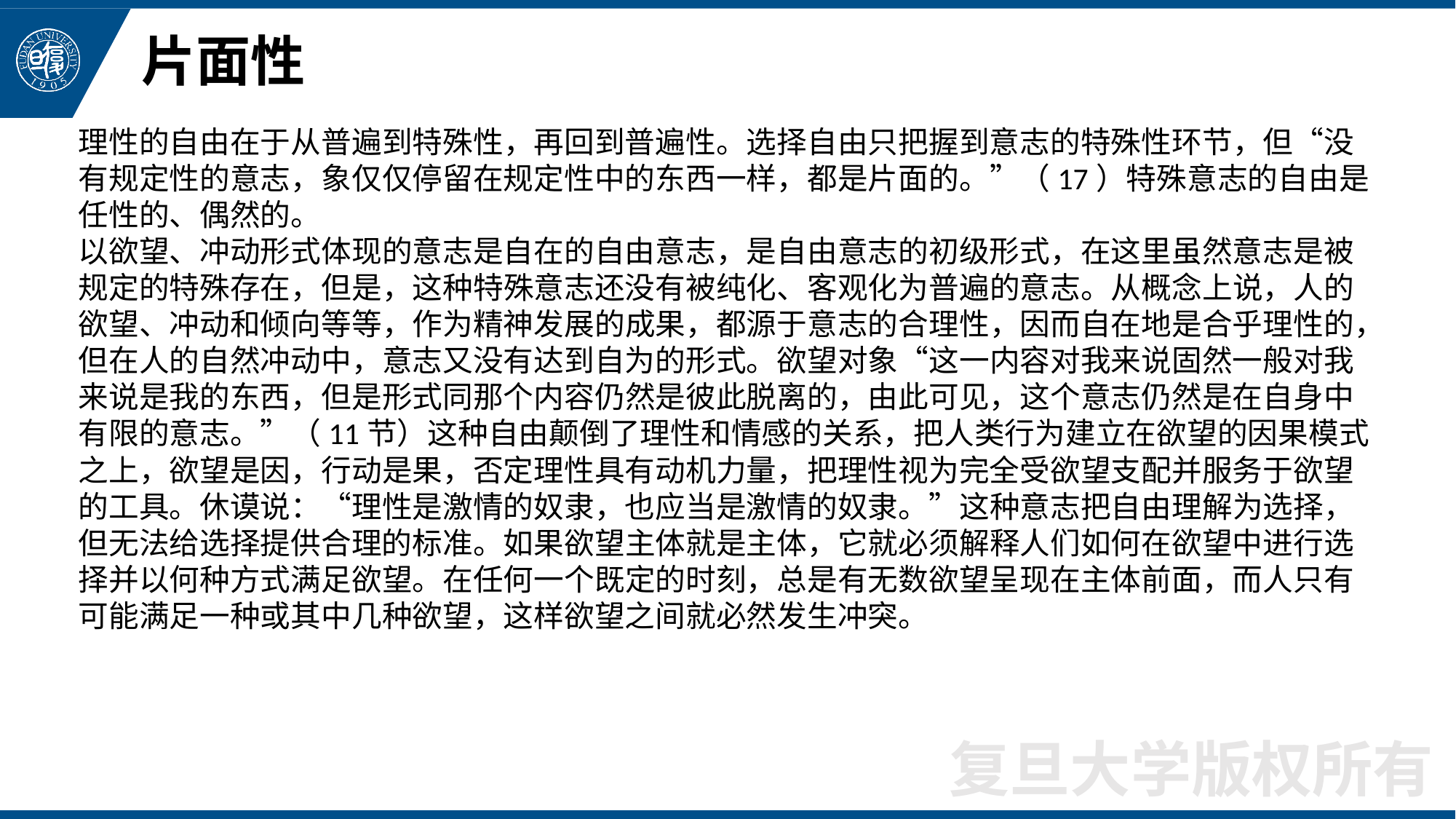

# 片面性
理性的自由在于从普遍到特殊性，再回到普遍性。选择自由只把握到意志的特殊性环节，但“没有规定性的意志，象仅仅停留在规定性中的东西一样，都是片面的。”（17）特殊意志的自由是任性的、偶然的。
以欲望、冲动形式体现的意志是自在的自由意志，是自由意志的初级形式，在这里虽然意志是被规定的特殊存在，但是，这种特殊意志还没有被纯化、客观化为普遍的意志。从概念上说，人的欲望、冲动和倾向等等，作为精神发展的成果，都源于意志的合理性，因而自在地是合乎理性的，但在人的自然冲动中，意志又没有达到自为的形式。欲望对象“这一内容对我来说固然一般对我来说是我的东西，但是形式同那个内容仍然是彼此脱离的，由此可见，这个意志仍然是在自身中有限的意志。”（11节）这种自由颠倒了理性和情感的关系，把人类行为建立在欲望的因果模式之上，欲望是因，行动是果，否定理性具有动机力量，把理性视为完全受欲望支配并服务于欲望的工具。休谟说：“理性是激情的奴隶，也应当是激情的奴隶。”这种意志把自由理解为选择，但无法给选择提供合理的标准。如果欲望主体就是主体，它就必须解释人们如何在欲望中进行选择并以何种方式满足欲望。在任何一个既定的时刻，总是有无数欲望呈现在主体前面，而人只有可能满足一种或其中几种欲望，这样欲望之间就必然发生冲突。